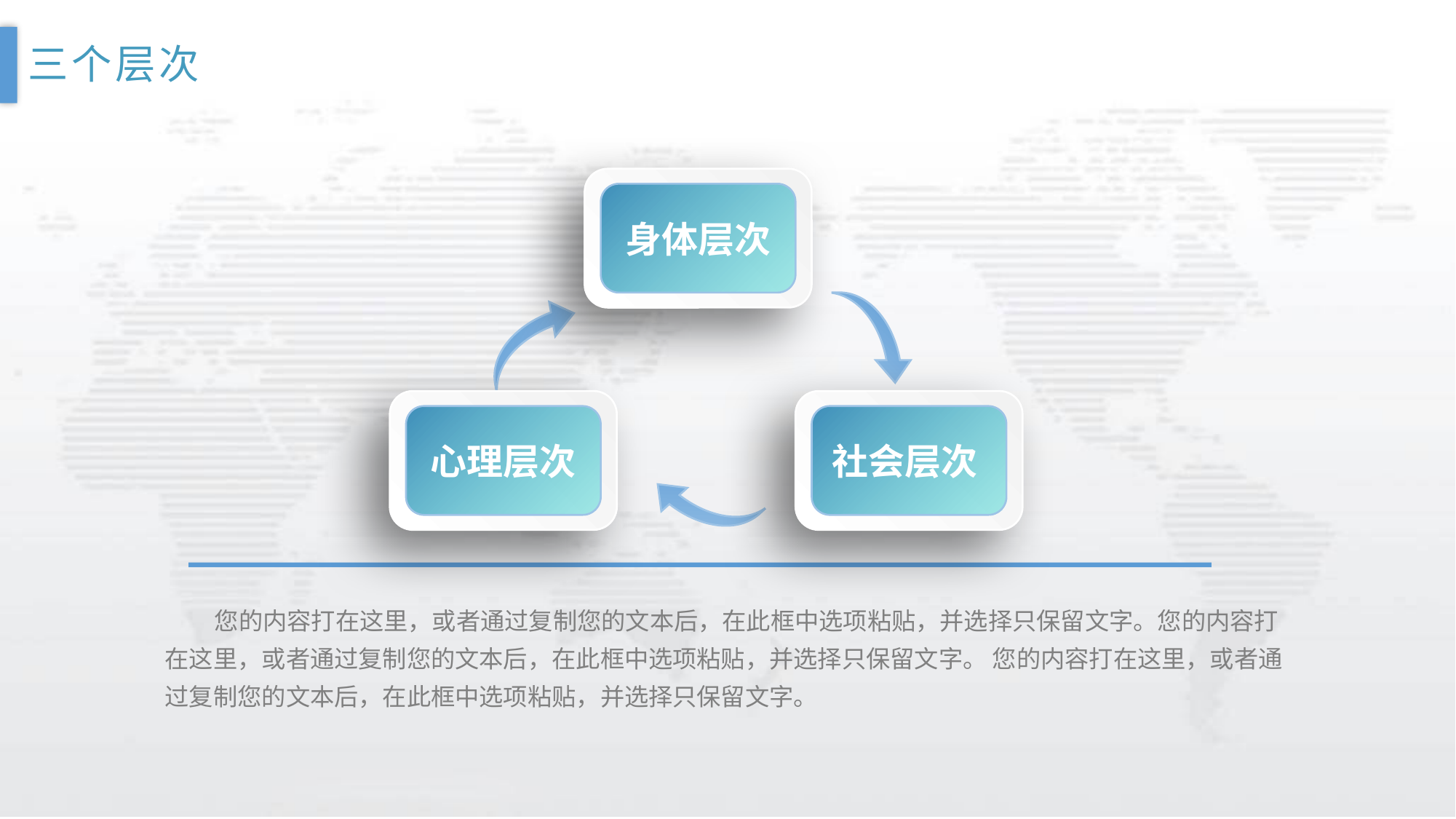

三个层次

身体层次

心理层次

社会层次

        您的内容打在这里，或者通过复制您的文本后，在此框中选项粘贴，并选择只保留文字。您的内容打在这里，或者通过复制您的文本后，在此框中选项粘贴，并选择只保留文字。 您的内容打在这里，或者通过复制您的文本后，在此框中选项粘贴，并选择只保留文字。